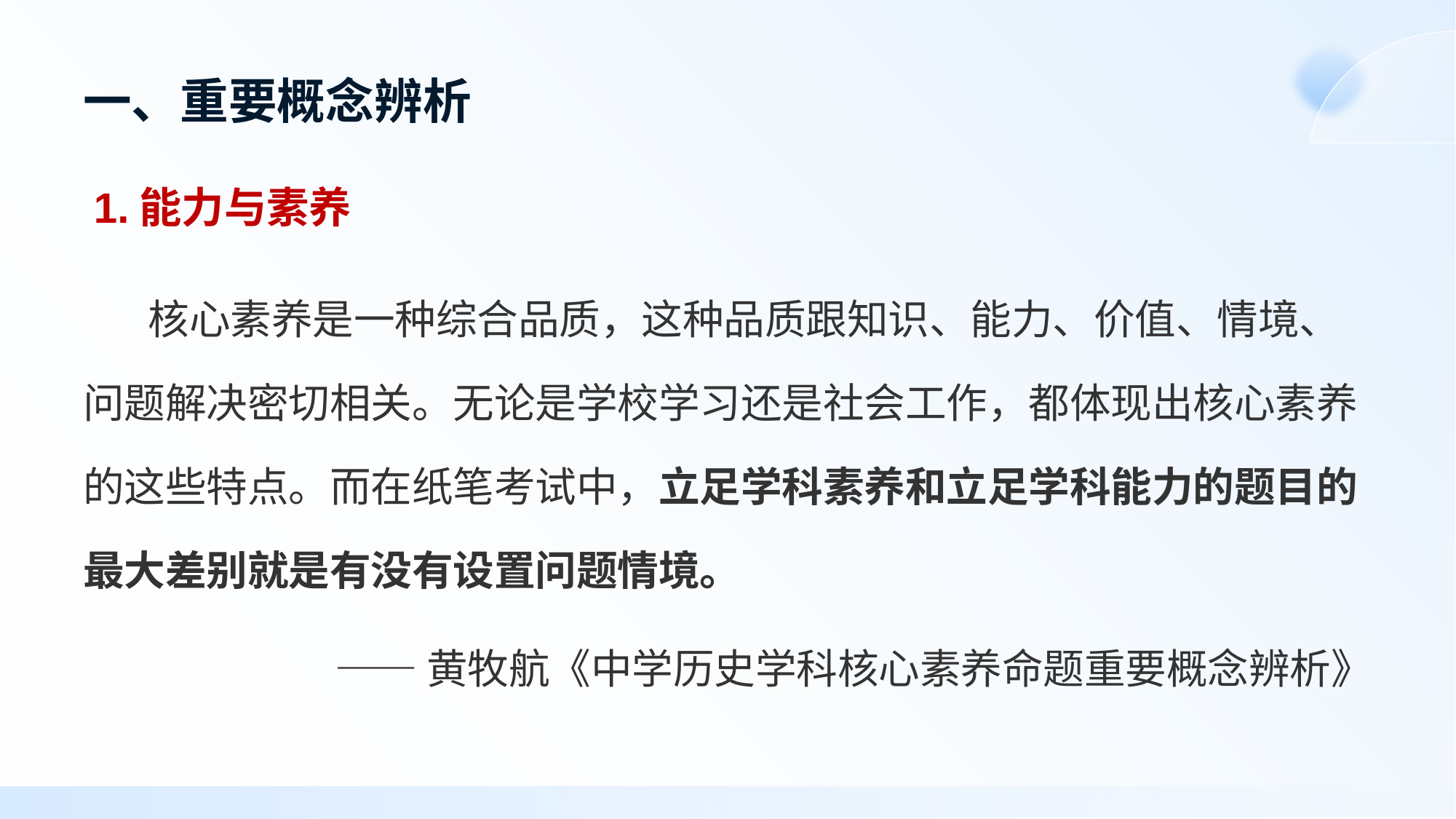

# 一、重要概念辨析
1.能力与素养
      核心素养是一种综合品质，这种品质跟知识、能力、价值、情境、问题解决密切相关。无论是学校学习还是社会工作，都体现出核心素养的这些特点。而在纸笔考试中，立足学科素养和立足学科能力的题目的最大差别就是有没有设置问题情境。
——黄牧航《中学历史学科核心素养命题重要概念辨析》